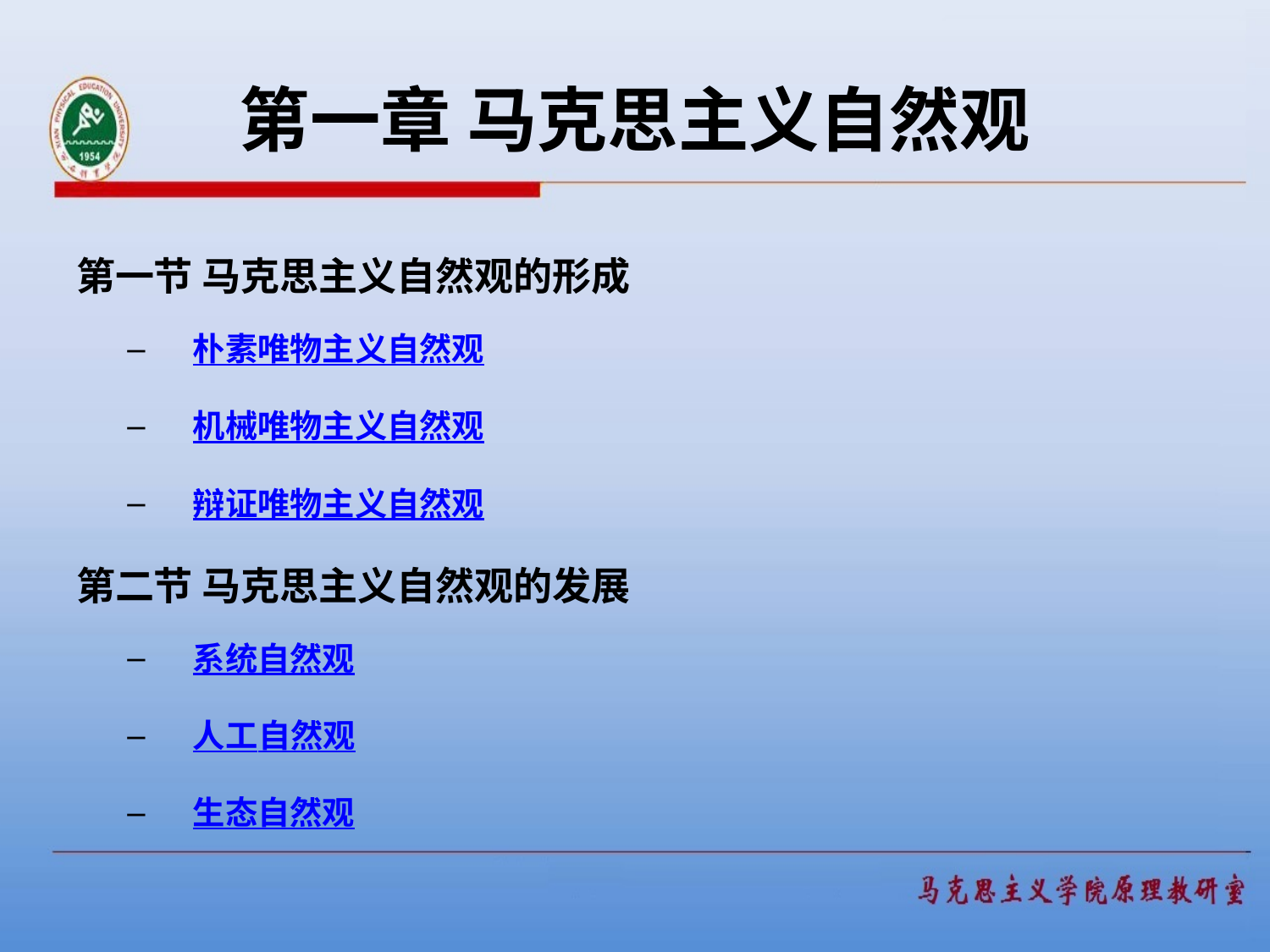

# 第一章 马克思主义自然观
第一节 马克思主义自然观的形成
朴素唯物主义自然观
机械唯物主义自然观
辩证唯物主义自然观
第二节 马克思主义自然观的发展
系统自然观
人工自然观
生态自然观